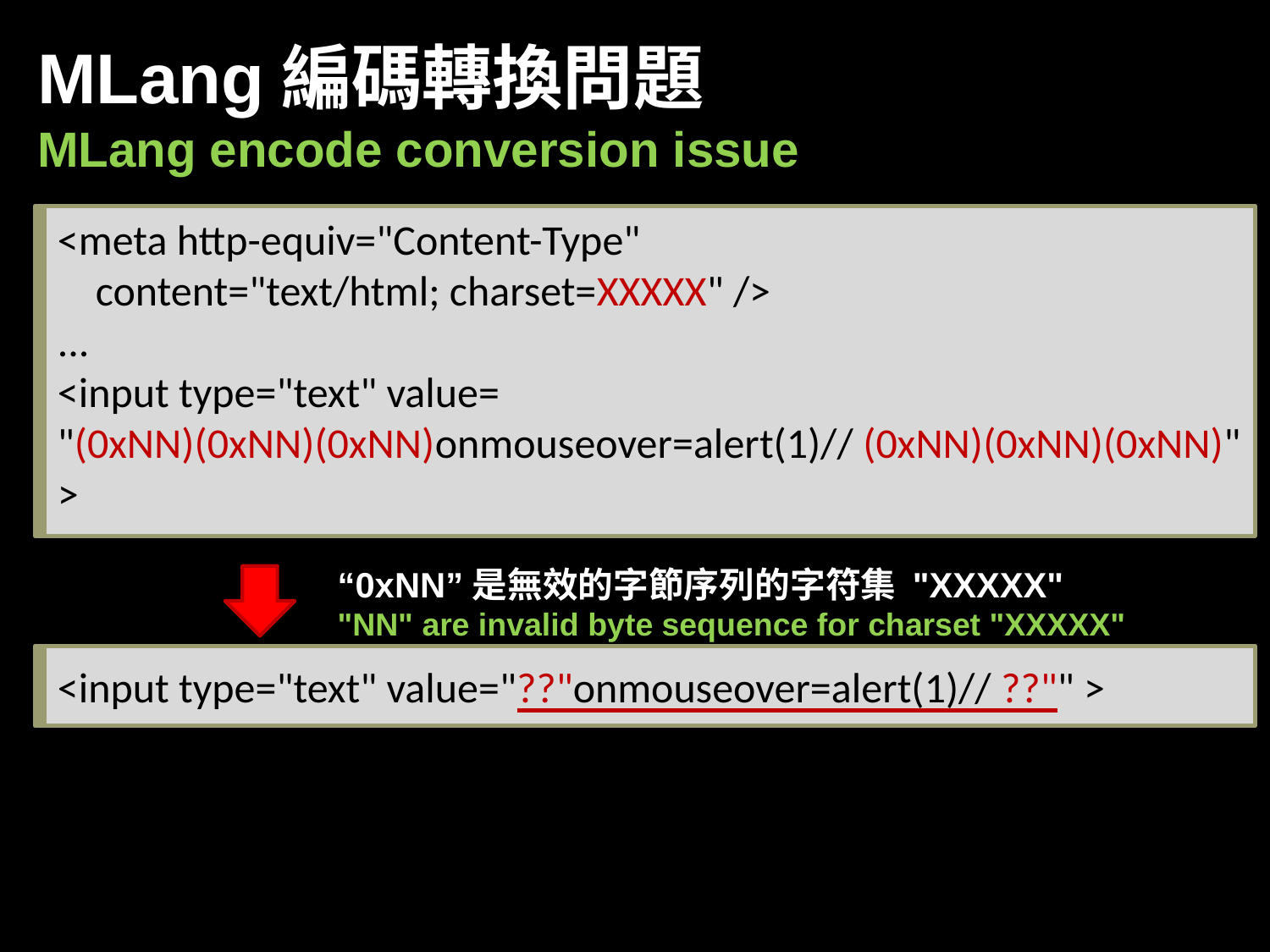

# MLang編碼轉換問題 MLang encode conversion issue

<meta http-equiv="Content-Type"
    content="text/html; charset=XXXXX" />
...
<input type="text" value=
"(0xNN)(0xNN)(0xNN)onmouseover=alert(1)// (0xNN)(0xNN)(0xNN)"
>
“0xNN”是無效的字節序列的字符集 "XXXXX"
"NN" are invalid byte sequence for charset "XXXXX"

<input type="text" value="??"onmouseover=alert(1)// ??"" >